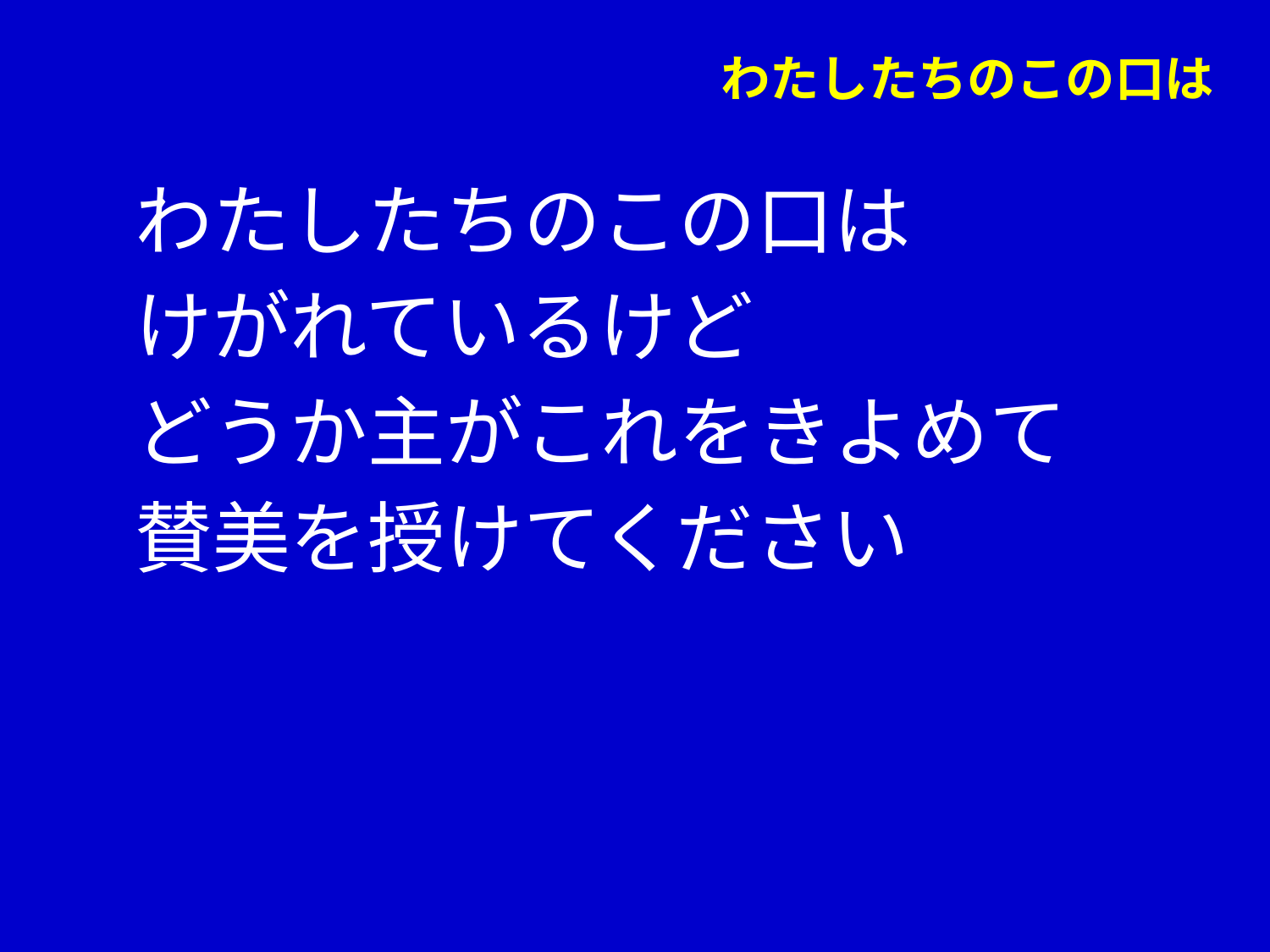

# わたしたちのこの口は

　わたしたちのこの口は
　けがれているけど
　どうか主がこれをきよめて
　賛美を授けてください